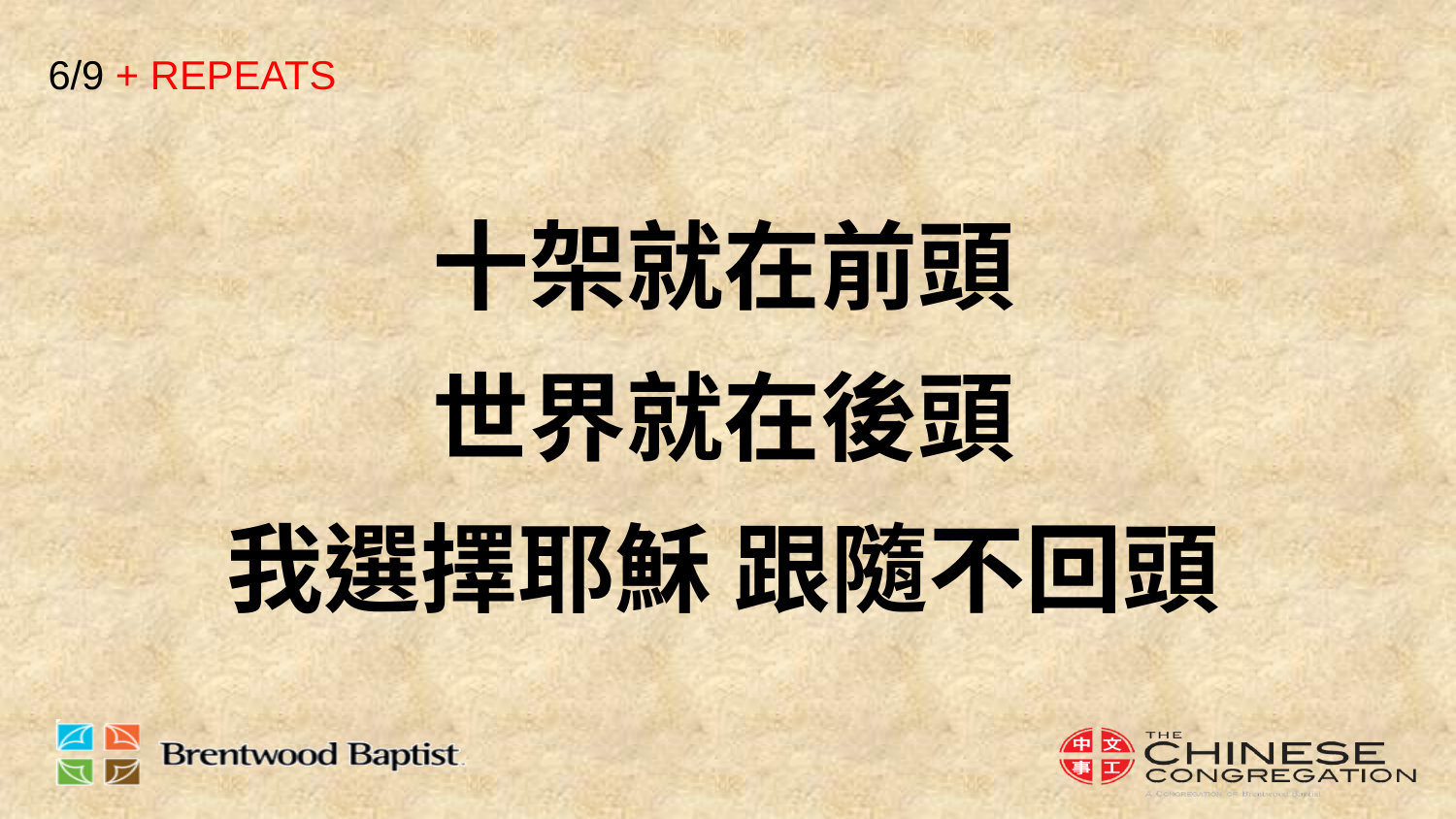

6/9 + REPEATS
# 十架就在前頭 世界就在後頭 我選擇耶穌 跟隨不回頭